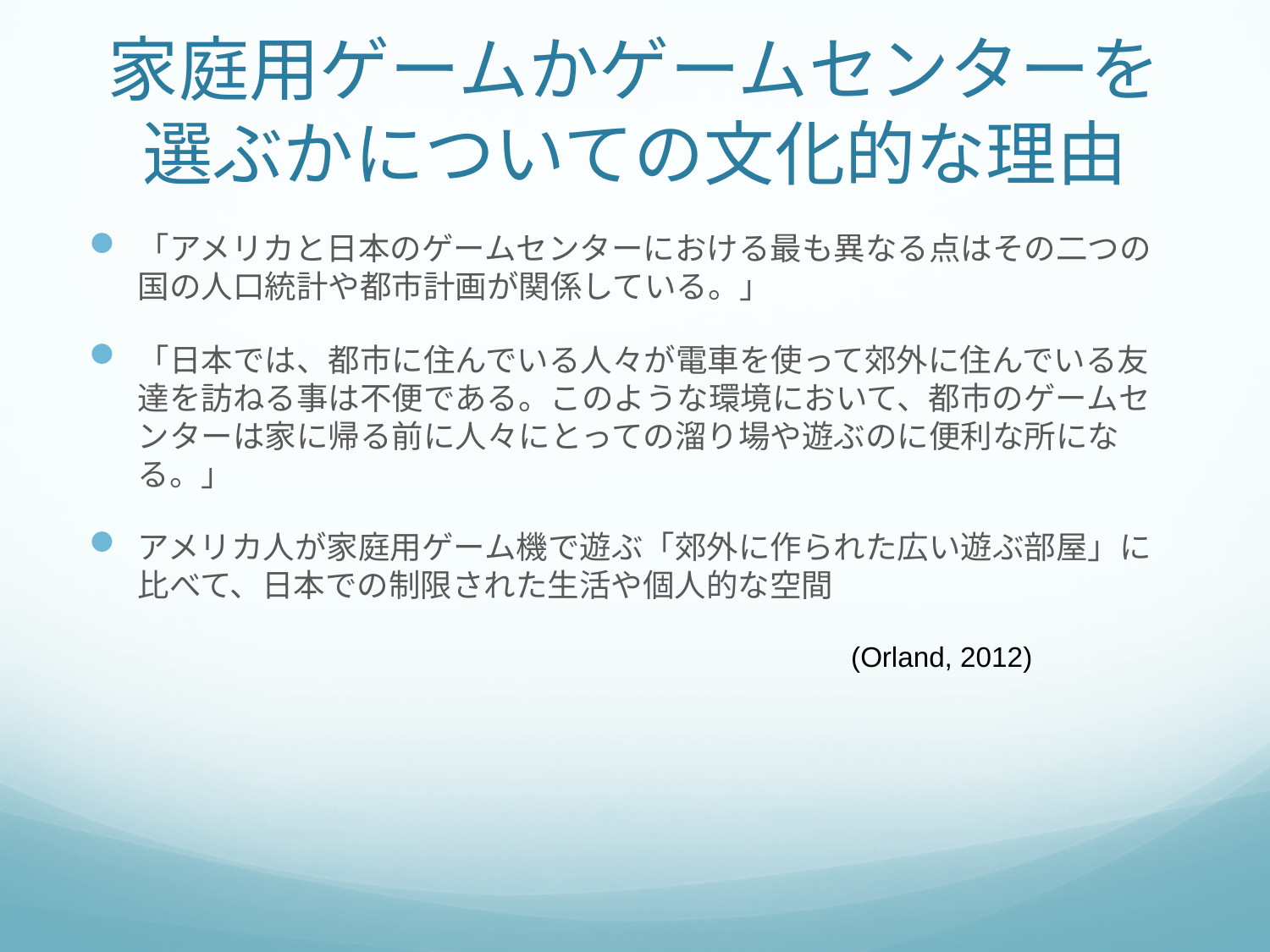

# 家庭用ゲームかゲームセンターを選ぶかについての文化的な理由
「アメリカと日本のゲームセンターにおける最も異なる点はその二つの国の人口統計や都市計画が関係している。」
「日本では、都市に住んでいる人々が電車を使って郊外に住んでいる友達を訪ねる事は不便である。このような環境において、都市のゲームセンターは家に帰る前に人々にとっての溜り場や遊ぶのに便利な所になる。」
アメリカ人が家庭用ゲーム機で遊ぶ「郊外に作られた広い遊ぶ部屋」に比べて、日本での制限された生活や個人的な空間
						(Orland, 2012)